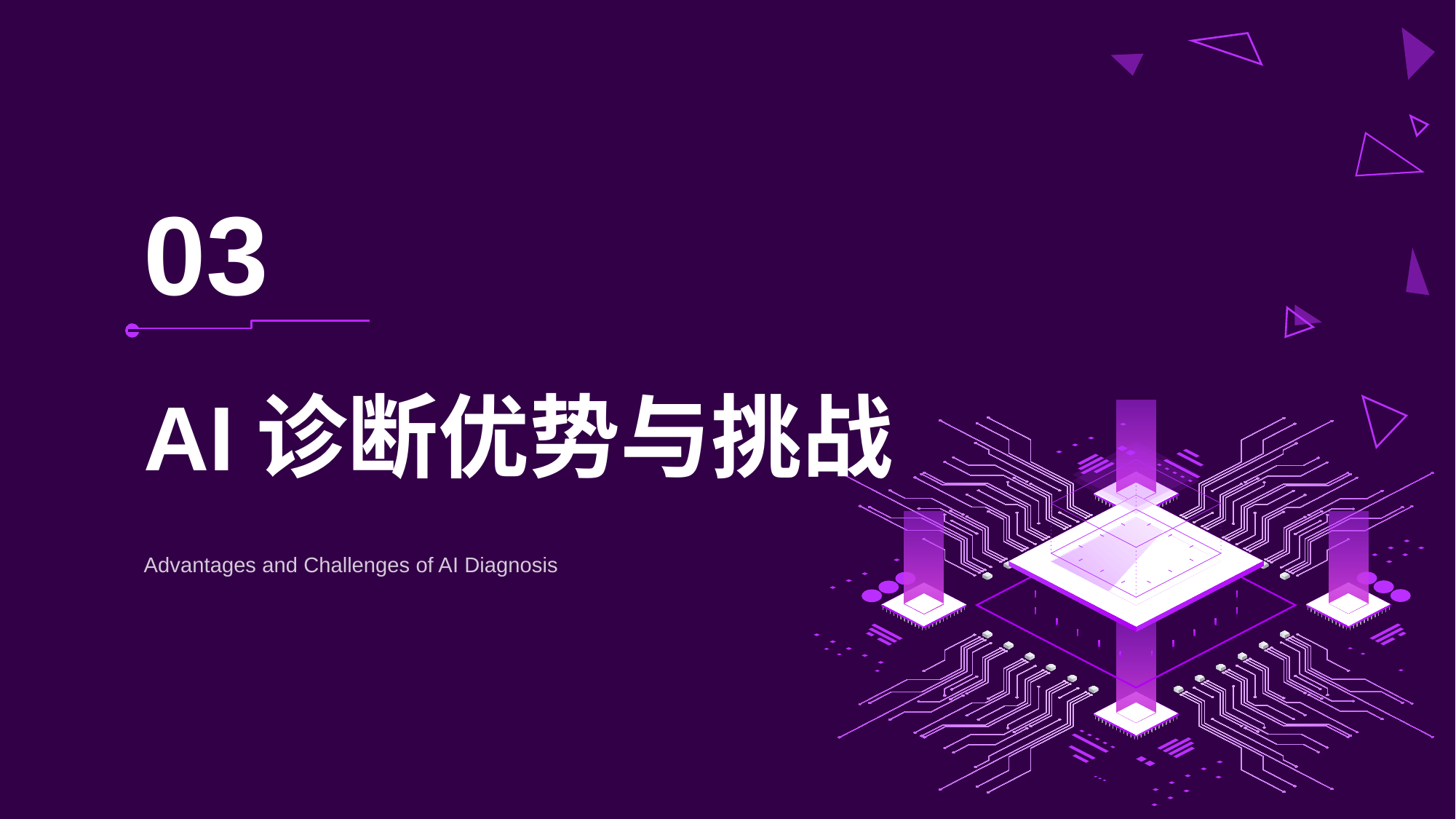

03

AI诊断优势与挑战

Advantages and Challenges of AI Diagnosis